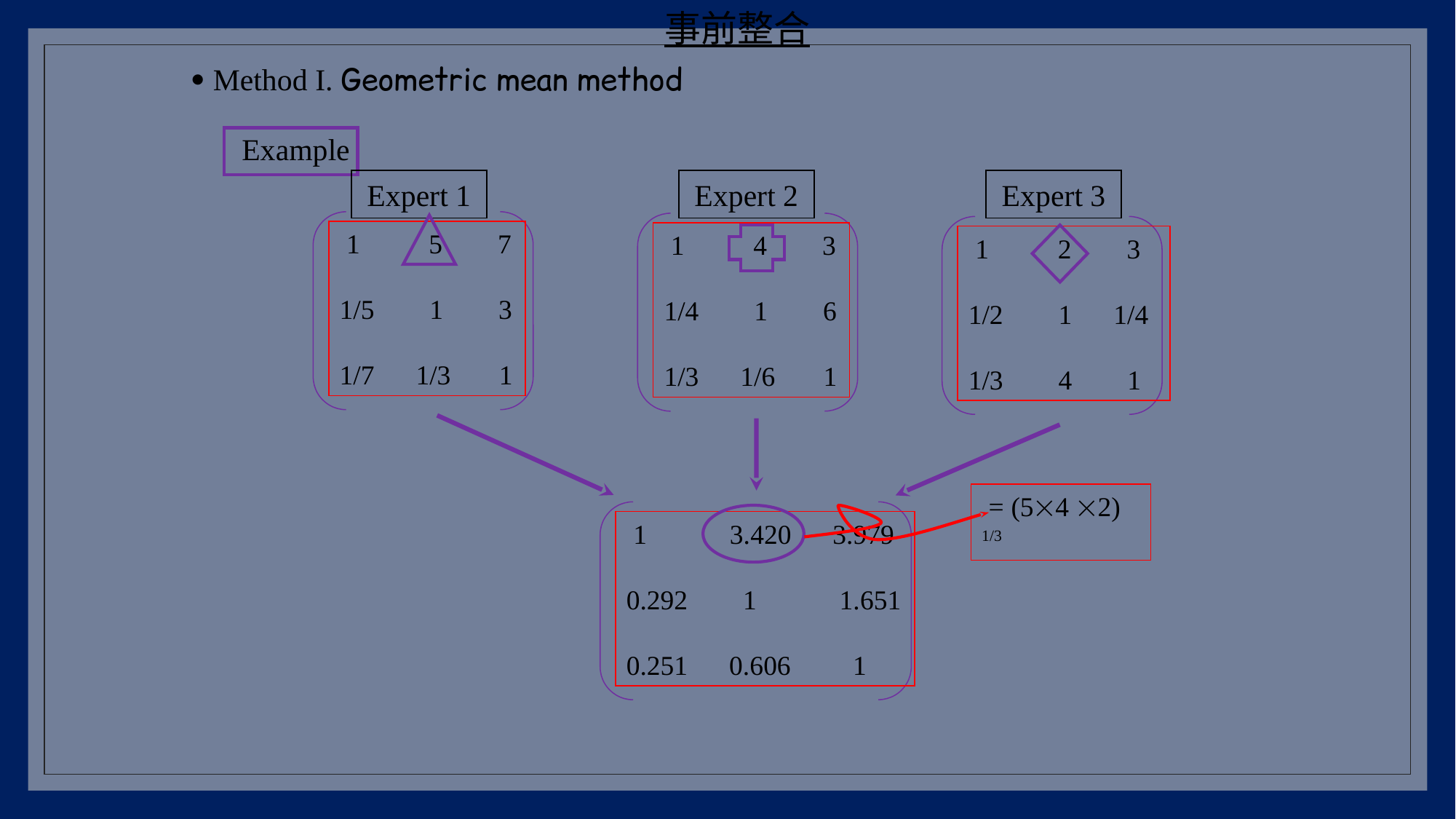

事前整合
• Method I. Geometric mean method
Example

Expert 1
Expert 2
Expert 3

 1          5        7

1/5        1        3

1/7      1/3       1
 1          4        3

1/4        1        6

1/3      1/6       1

 1          2        3

1/2        1      1/4

1/3        4        1

 = (5×4 ×2) 1/3

 1            3.420      3.979

0.292        1            1.651

0.251      0.606         1